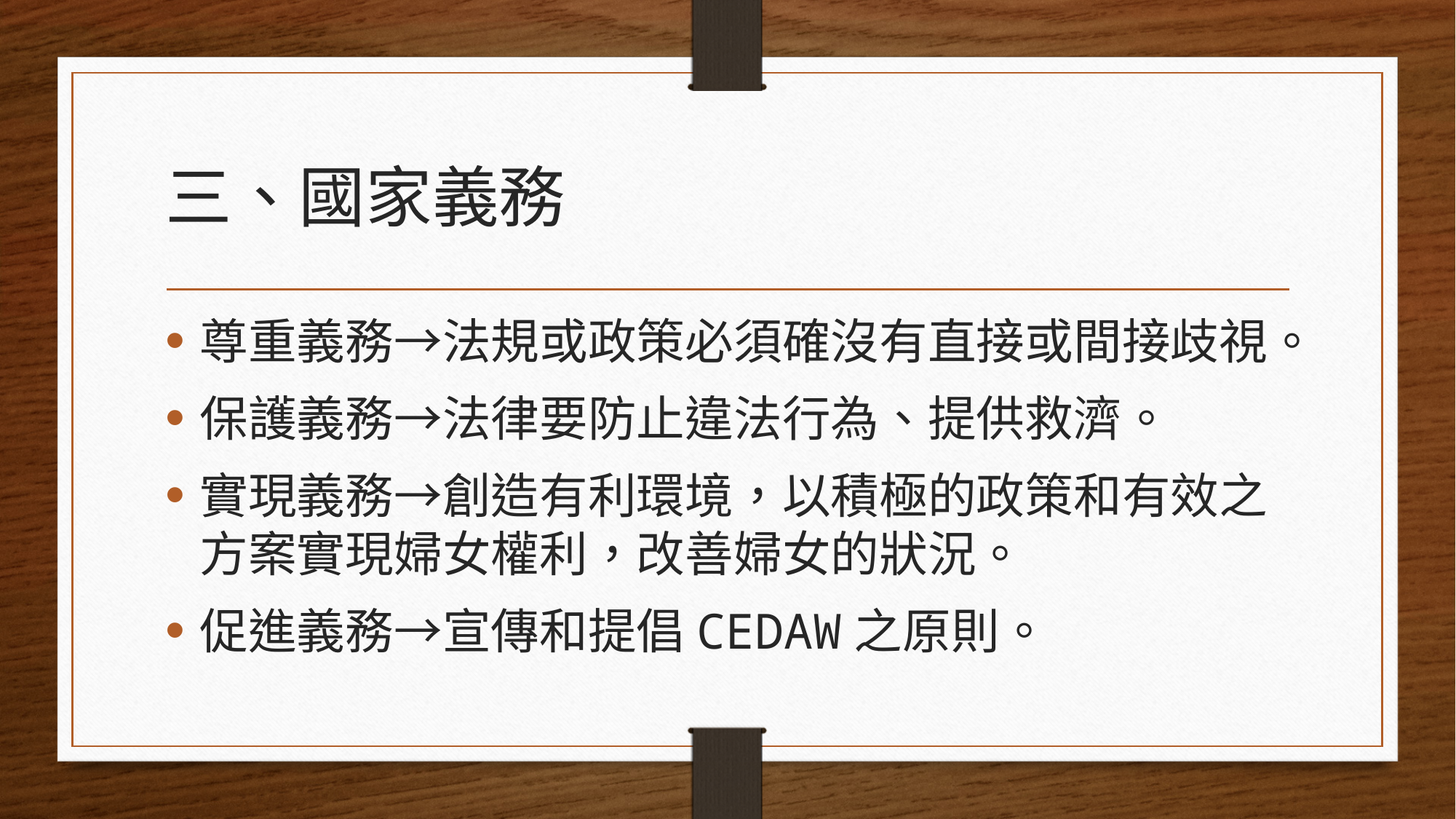

# 三、國家義務
尊重義務→法規或政策必須確沒有直接或間接歧視。
保護義務→法律要防止違法行為、提供救濟。
實現義務→創造有利環境，以積極的政策和有效之方案實現婦女權利，改善婦女的狀況。
促進義務→宣傳和提倡CEDAW之原則。